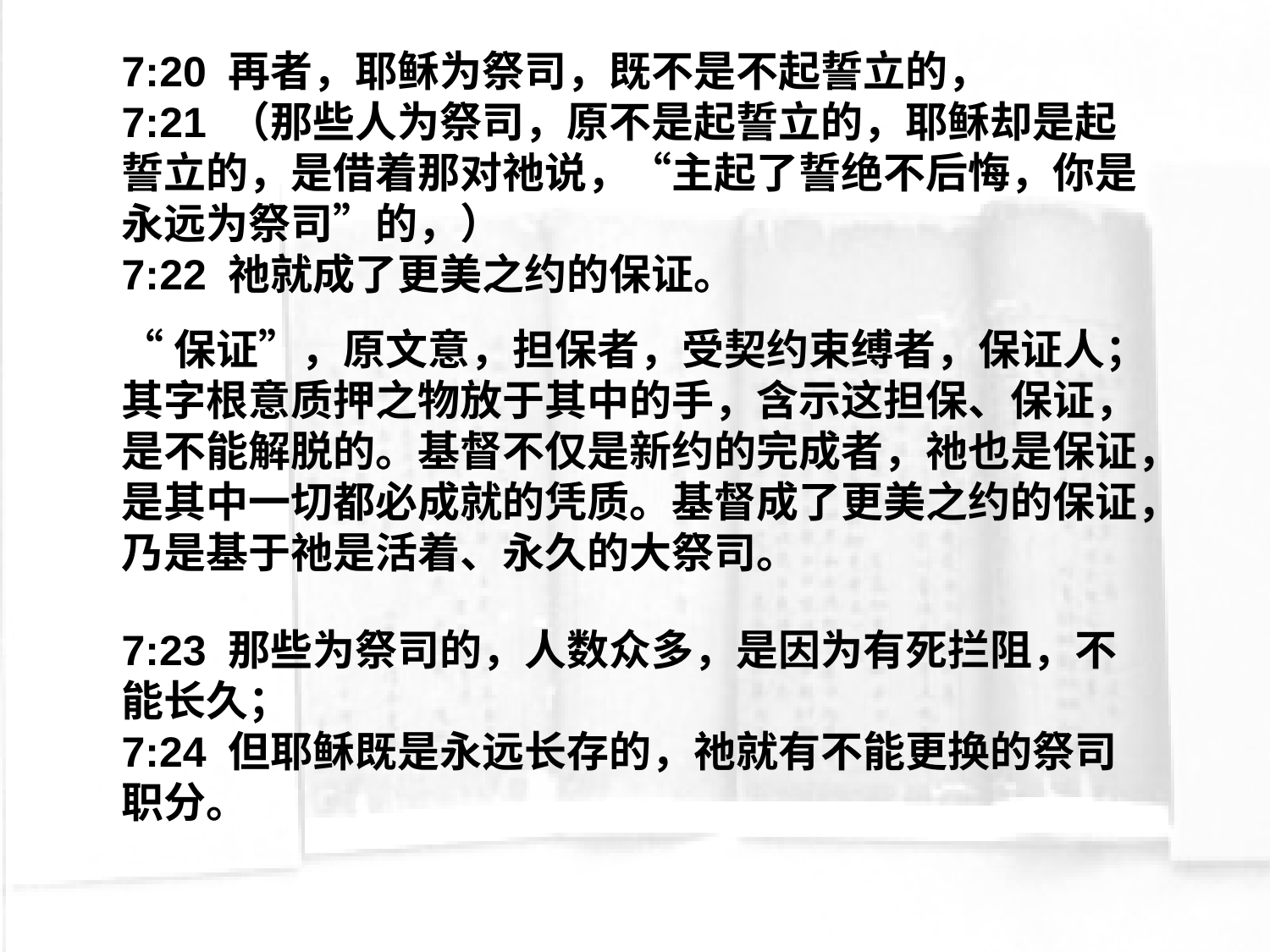

7:20 再者，耶稣为祭司，既不是不起誓立的，
7:21 （那些人为祭司，原不是起誓立的，耶稣却是起誓立的，是借着那对祂说，“主起了誓绝不后悔，你是永远为祭司”的，）
7:22 祂就成了更美之约的保证。
“保证”，原文意，担保者，受契约束缚者，保证人；其字根意质押之物放于其中的手，含示这担保、保证，是不能解脱的。基督不仅是新约的完成者，祂也是保证，是其中一切都必成就的凭质。基督成了更美之约的保证，乃是基于祂是活着、永久的大祭司。
7:23 那些为祭司的，人数众多，是因为有死拦阻，不能长久；
7:24 但耶稣既是永远长存的，祂就有不能更换的祭司职分。